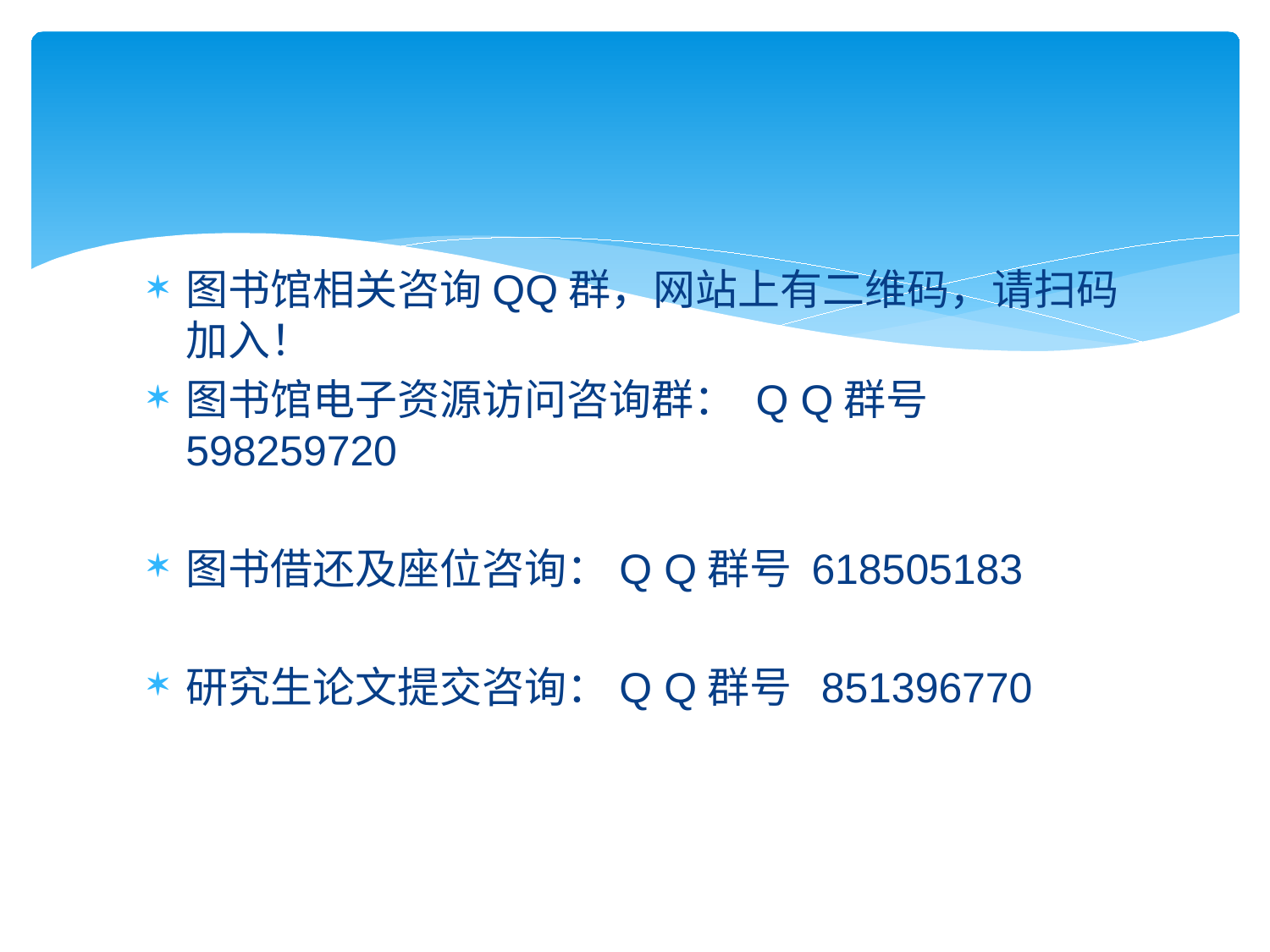

#
图书馆相关咨询QQ群，网站上有二维码，请扫码加入！
图书馆电子资源访问咨询群： Q Q群号 598259720

图书借还及座位咨询：Q Q群号 618505183

研究生论文提交咨询：Q Q群号  851396770